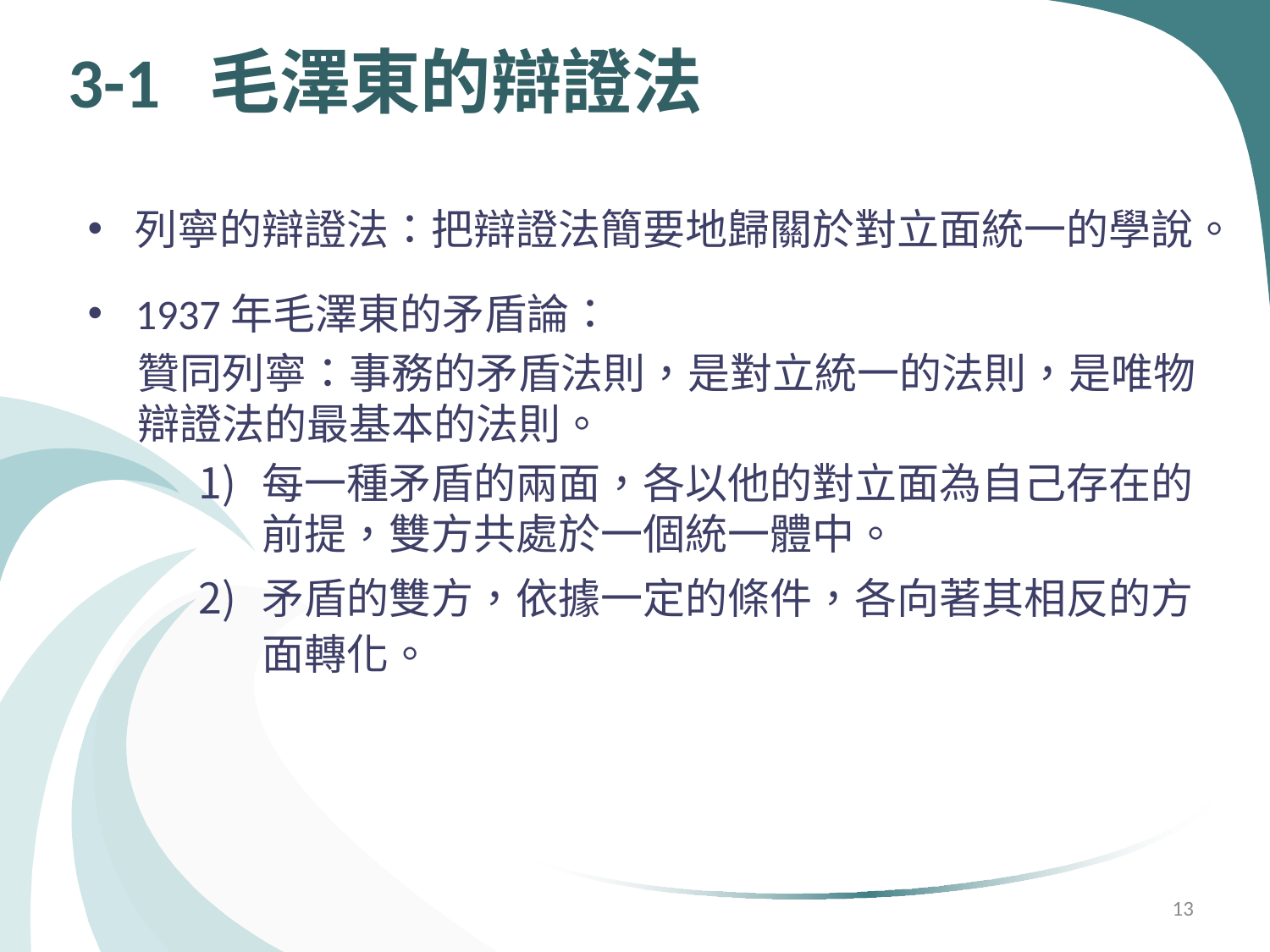

# 3-1  毛澤東的辯證法
列寧的辯證法：把辯證法簡要地歸關於對立面統一的學說。
1937年毛澤東的矛盾論：
贊同列寧：事務的矛盾法則，是對立統一的法則，是唯物辯證法的最基本的法則。
每一種矛盾的兩面，各以他的對立面為自己存在的前提，雙方共處於一個統一體中。
矛盾的雙方，依據一定的條件，各向著其相反的方面轉化。

13